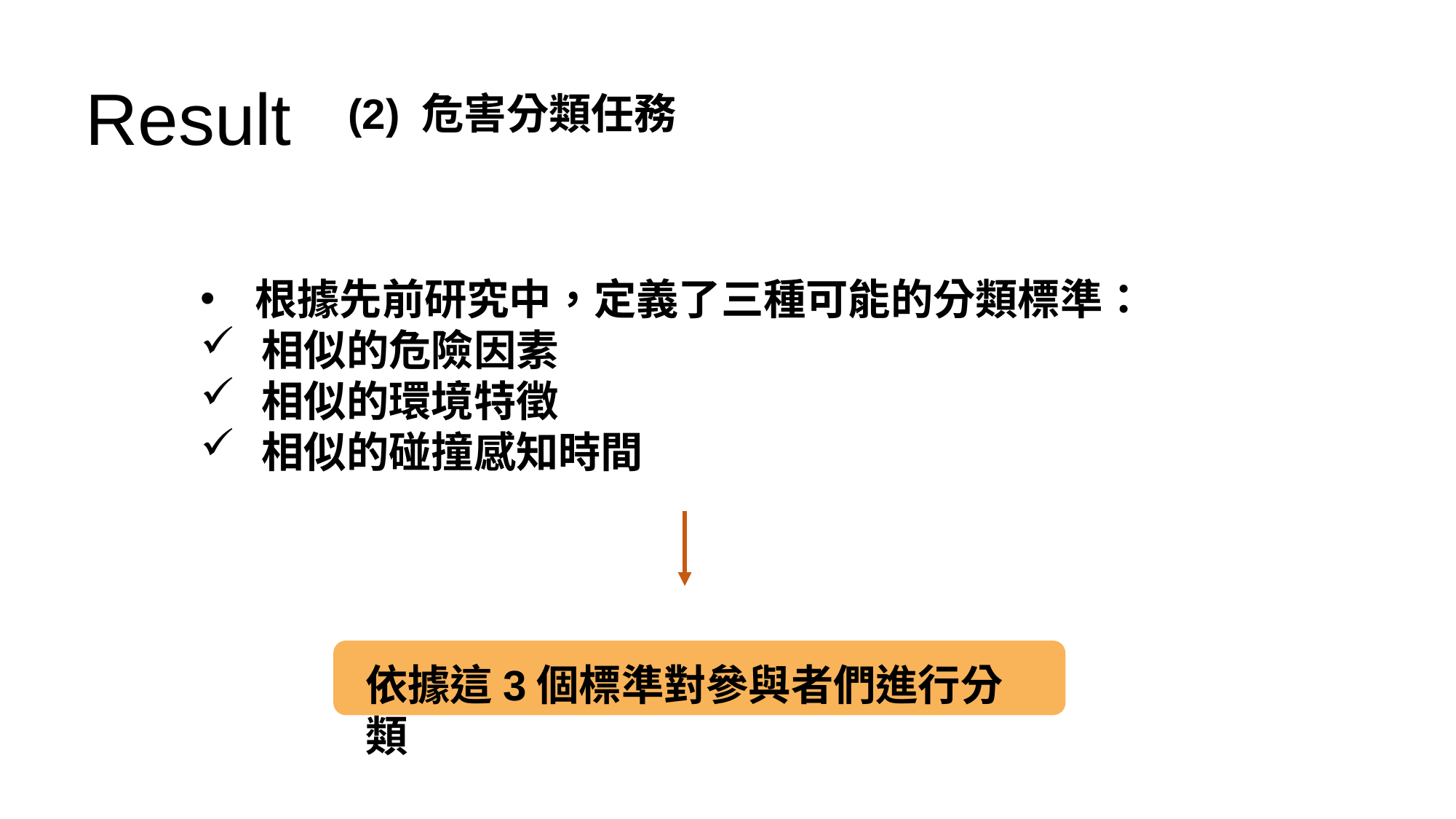

Result
(2) 危害分類任務
根據先前研究中，定義了三種可能的分類標準：
相似的危險因素
相似的環境特徵
相似的碰撞感知時間

依據這3個標準對參與者們進行分類